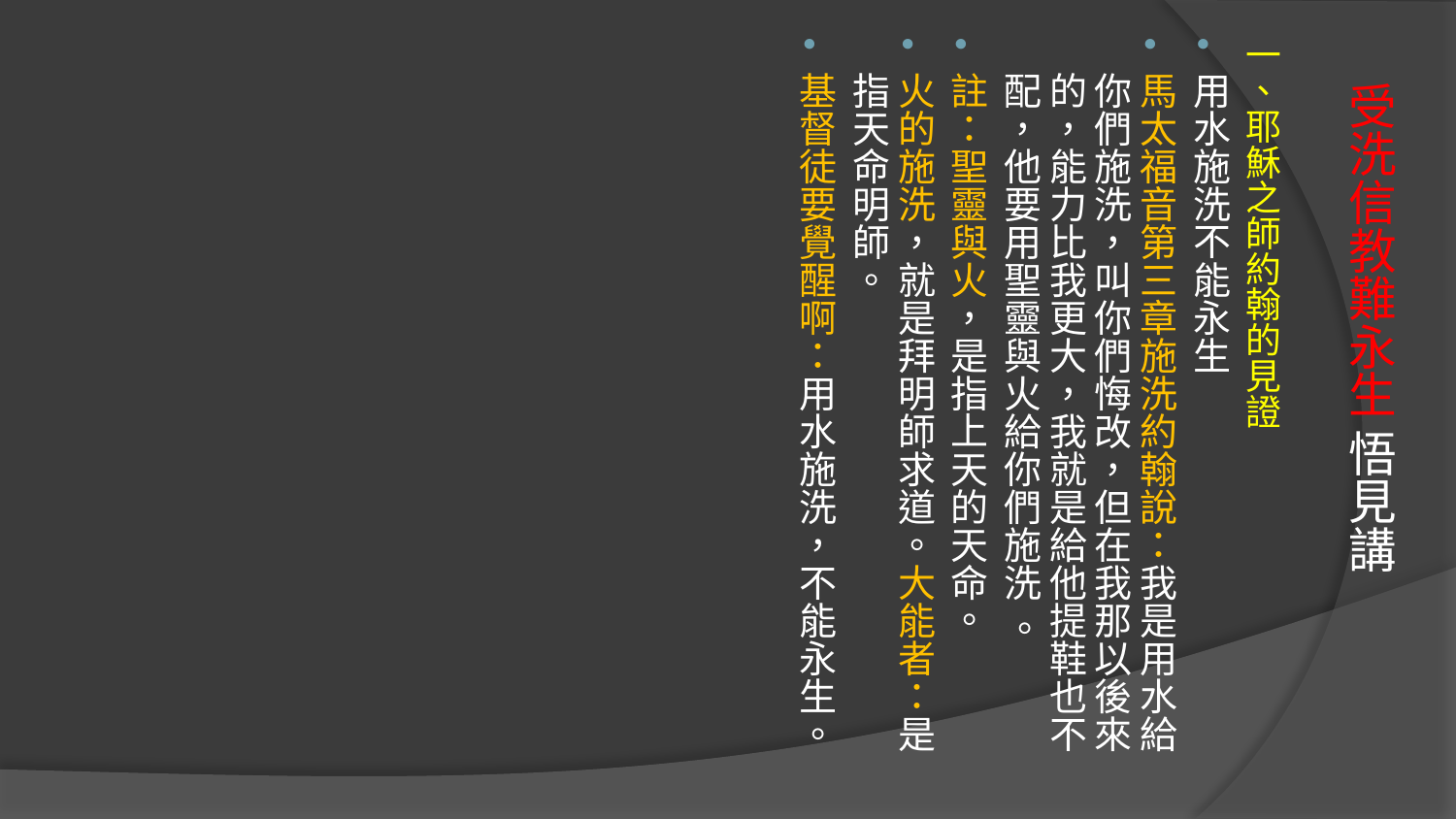

一、耶穌之師約翰的見證
用水施洗不能永生
馬太福音第三章施洗約翰說：我是用水給你們施洗，叫你們悔改，但在我那以後來的，能力比我更大，我就是給他提鞋也不配，他要用聖靈與火給你們施洗 。
註：聖靈與火，是指上天的天命。
火的施洗，就是拜明師求道。大能者：是指天命明師。
基督徒要覺醒啊：用水施洗，不能永生。

# 受洗信教難永生 悟見講